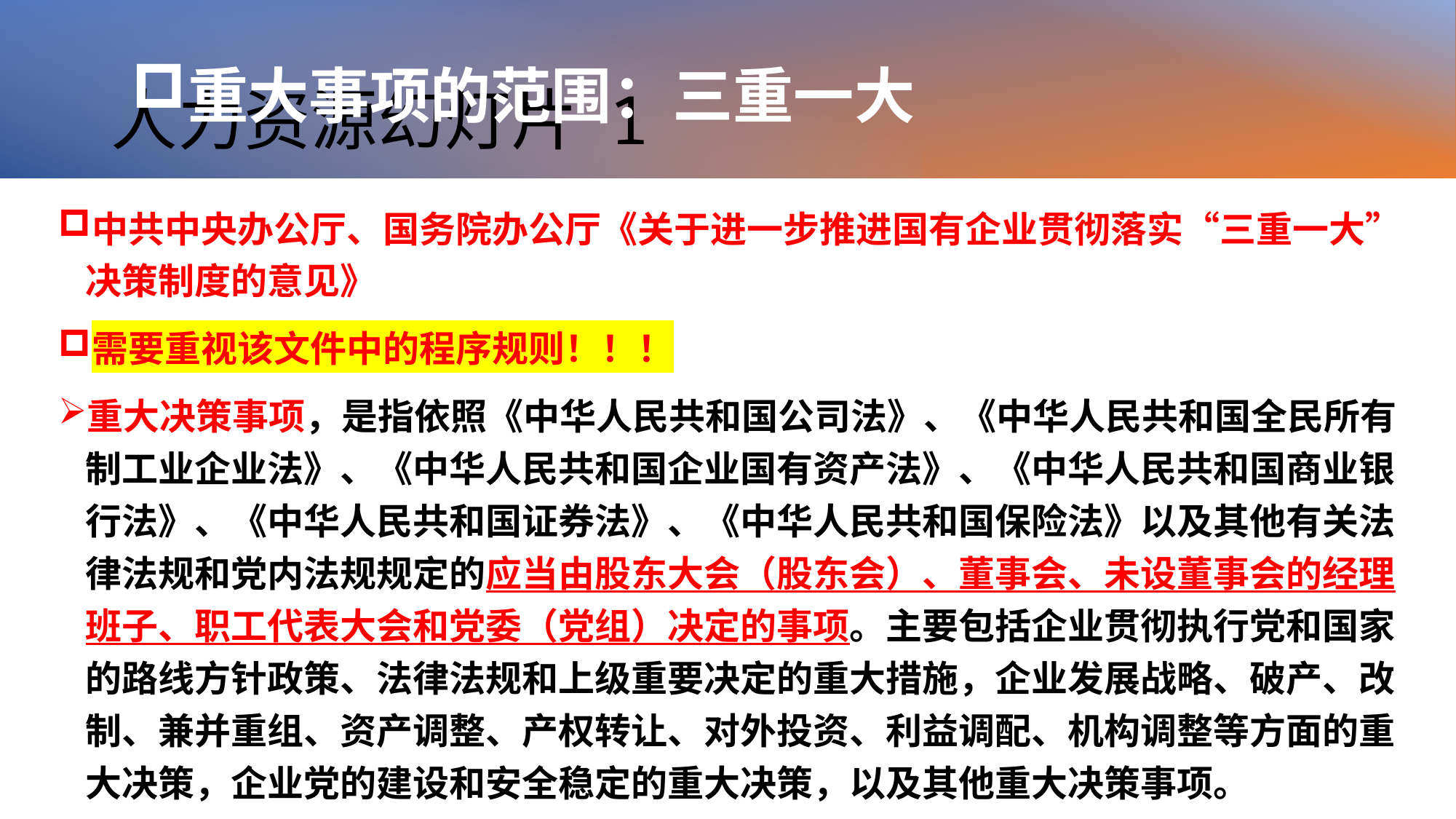

# 人力资源幻灯片 1
重大事项的范围：三重一大
中共中央办公厅、国务院办公厅《关于进一步推进国有企业贯彻落实“三重一大”决策制度的意见》
需要重视该文件中的程序规则！！！
重大决策事项，是指依照《中华人民共和国公司法》、《中华人民共和国全民所有制工业企业法》、《中华人民共和国企业国有资产法》、《中华人民共和国商业银行法》、《中华人民共和国证券法》、《中华人民共和国保险法》以及其他有关法律法规和党内法规规定的应当由股东大会（股东会）、董事会、未设董事会的经理班子、职工代表大会和党委（党组）决定的事项。主要包括企业贯彻执行党和国家的路线方针政策、法律法规和上级重要决定的重大措施，企业发展战略、破产、改制、兼并重组、资产调整、产权转让、对外投资、利益调配、机构调整等方面的重大决策，企业党的建设和安全稳定的重大决策，以及其他重大决策事项。